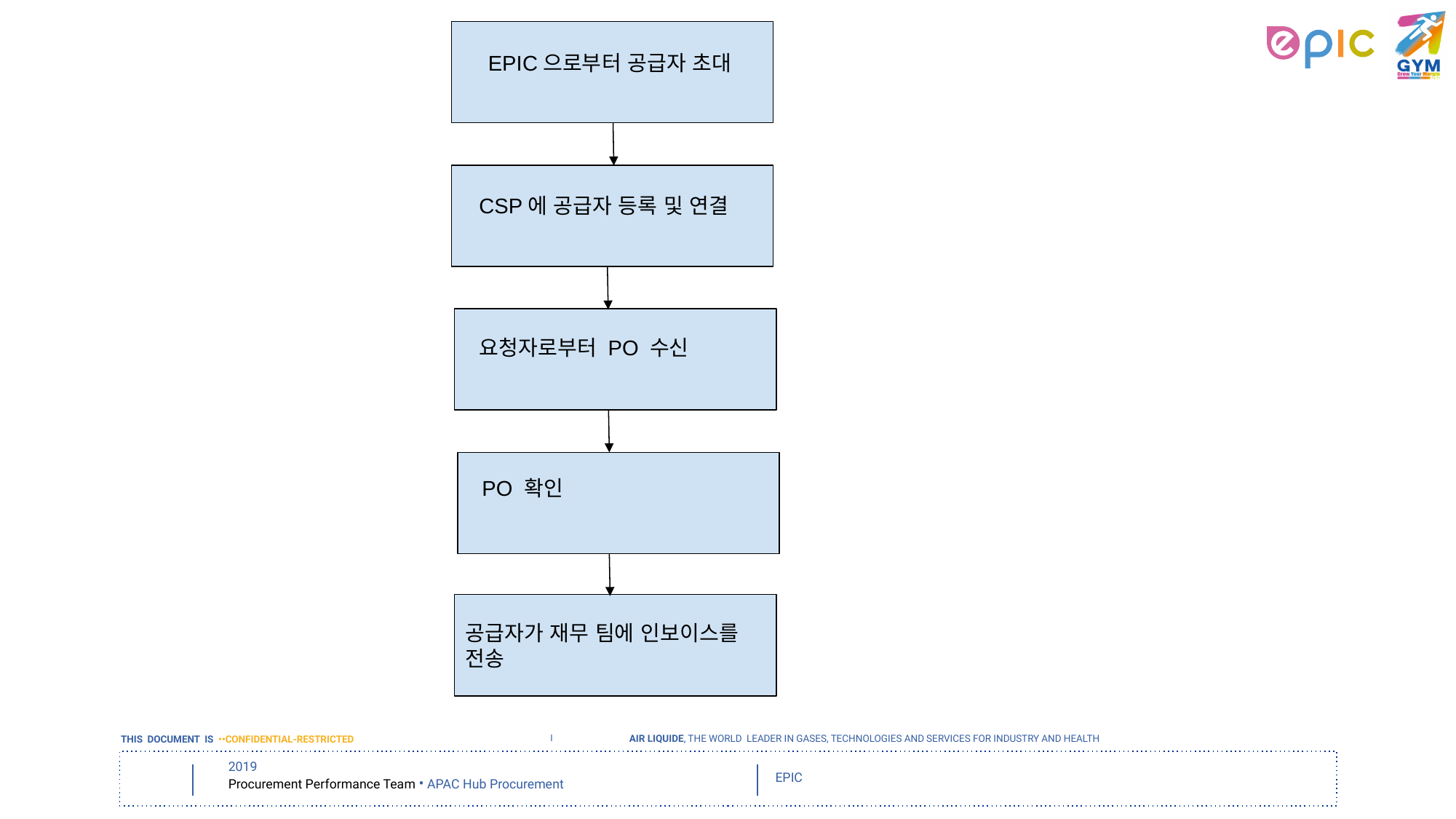

EPIC으로부터 공급자 초대

CSP에 공급자 등록 및 연결

요청자로부터 PO 수신

PO 확인
공급자가 재무 팀에 인보이스를 전송